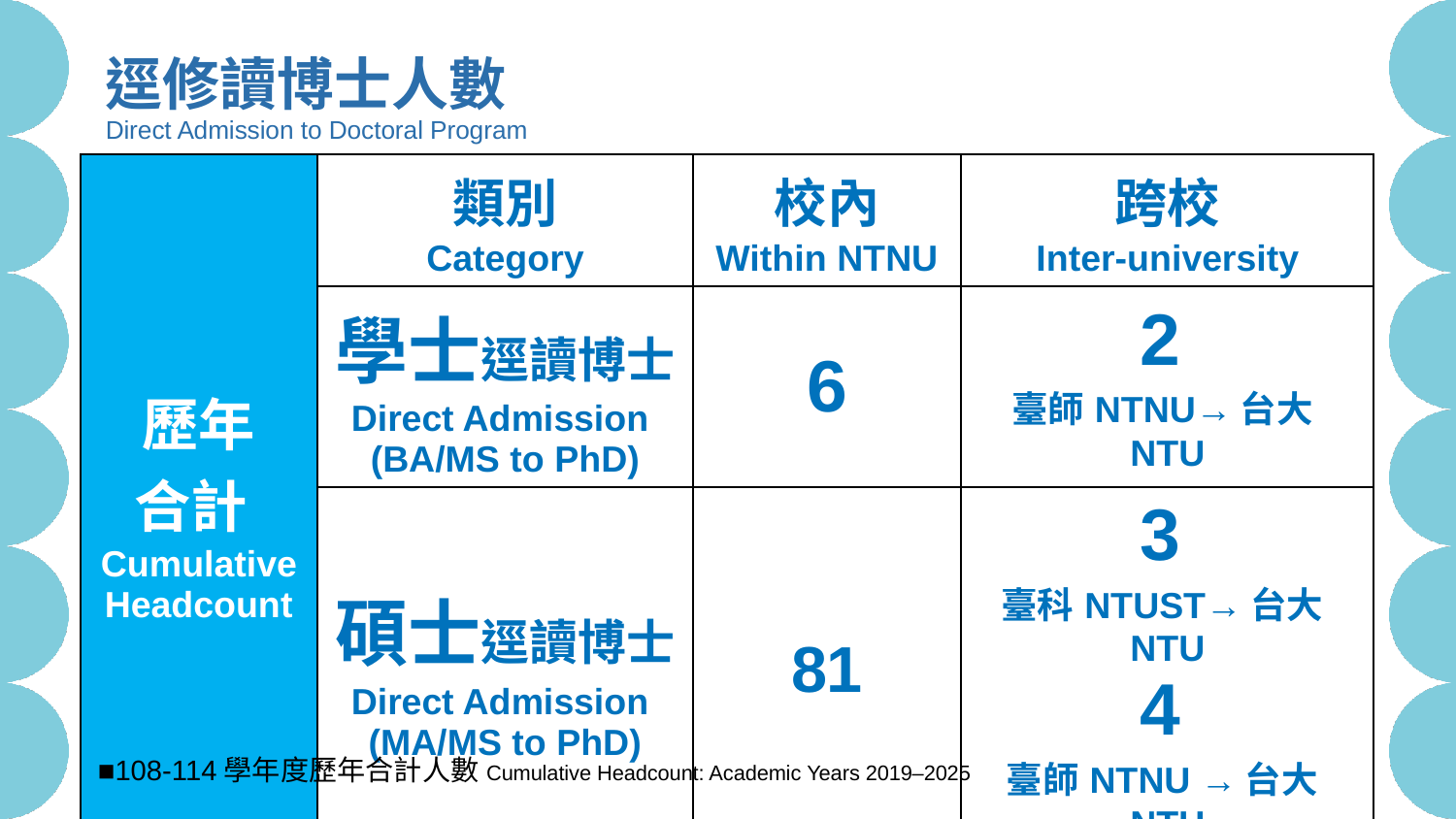

逕修讀博士人數
Direct Admission to Doctoral Program
| 歷年 合計Cumulative Headcount | 類別 Category | 校內 Within NTNU | 跨校 Inter-university |
| --- | --- | --- | --- |
|  | 學士逕讀博士 Direct Admission (BA/MS to PhD) | 6 | 2 臺師NTNU→台大NTU |
|  | 碩士逕讀博士 Direct Admission (MA/MS to PhD) | 81 | 3 臺科NTUST→台大NTU 4 臺師NTNU →台大NTU |
■108-114學年度歷年合計人數Cumulative Headcount: Academic Years 2019–2025